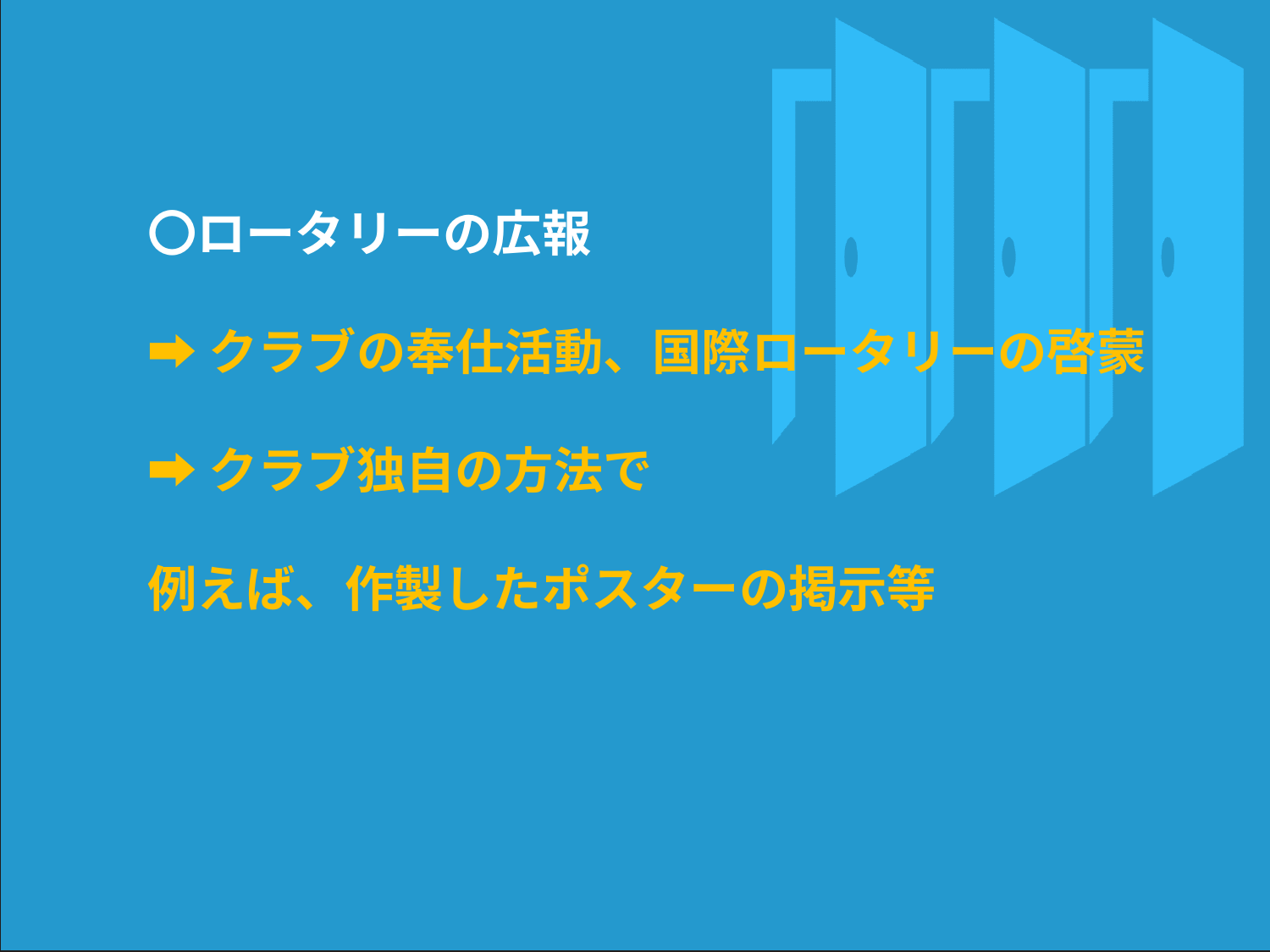

〇ロータリーの広報

➡クラブの奉仕活動、国際ロータリーの啓蒙

➡クラブ独自の方法で

例えば、作製したポスターの掲示等